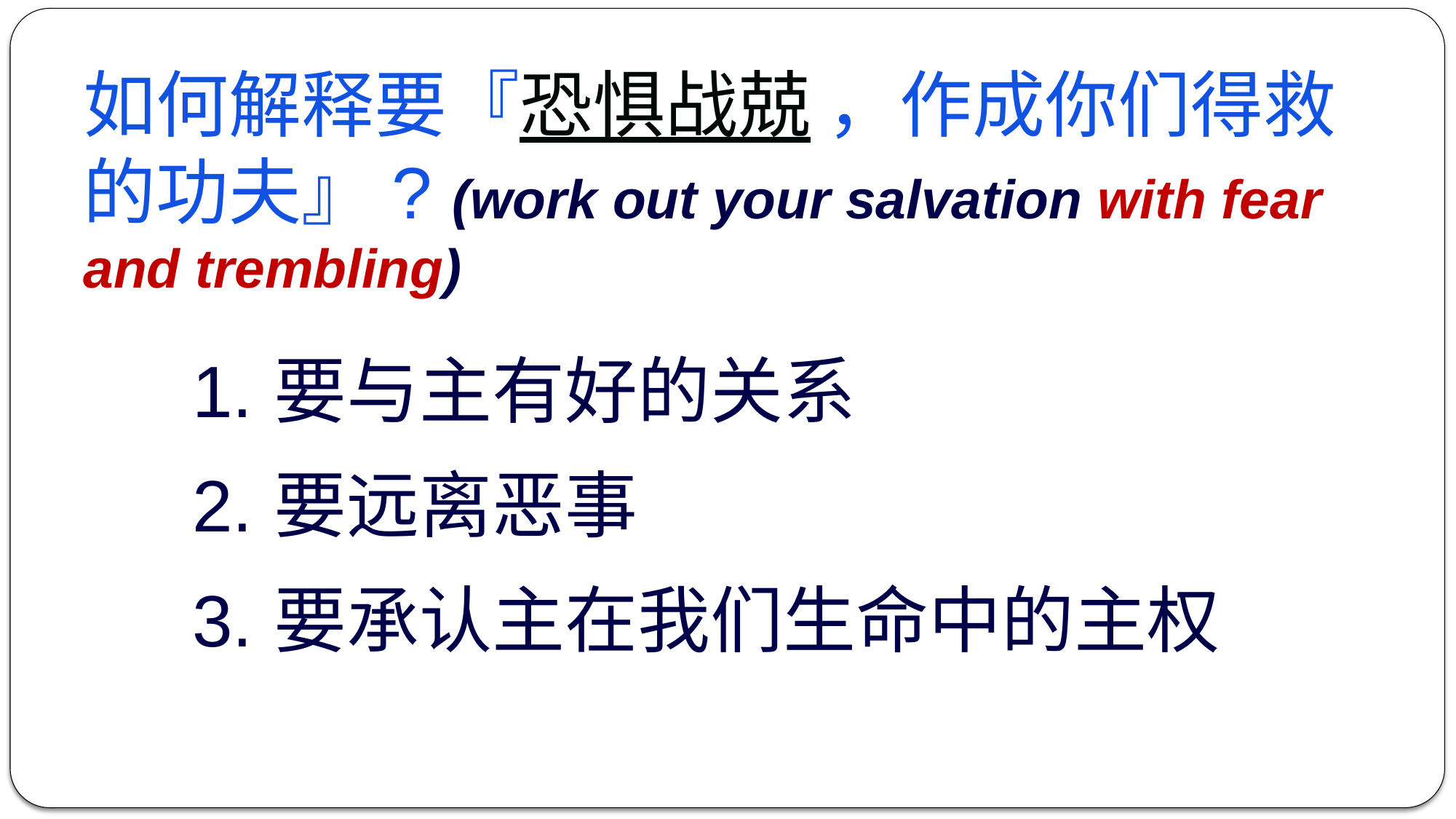

如何解释要『恐惧战兢 ，作成你们得救的功夫』? (work out your salvation with fear and trembling)
要与主有好的关系
要远离恶事
要承认主在我们生命中的主权